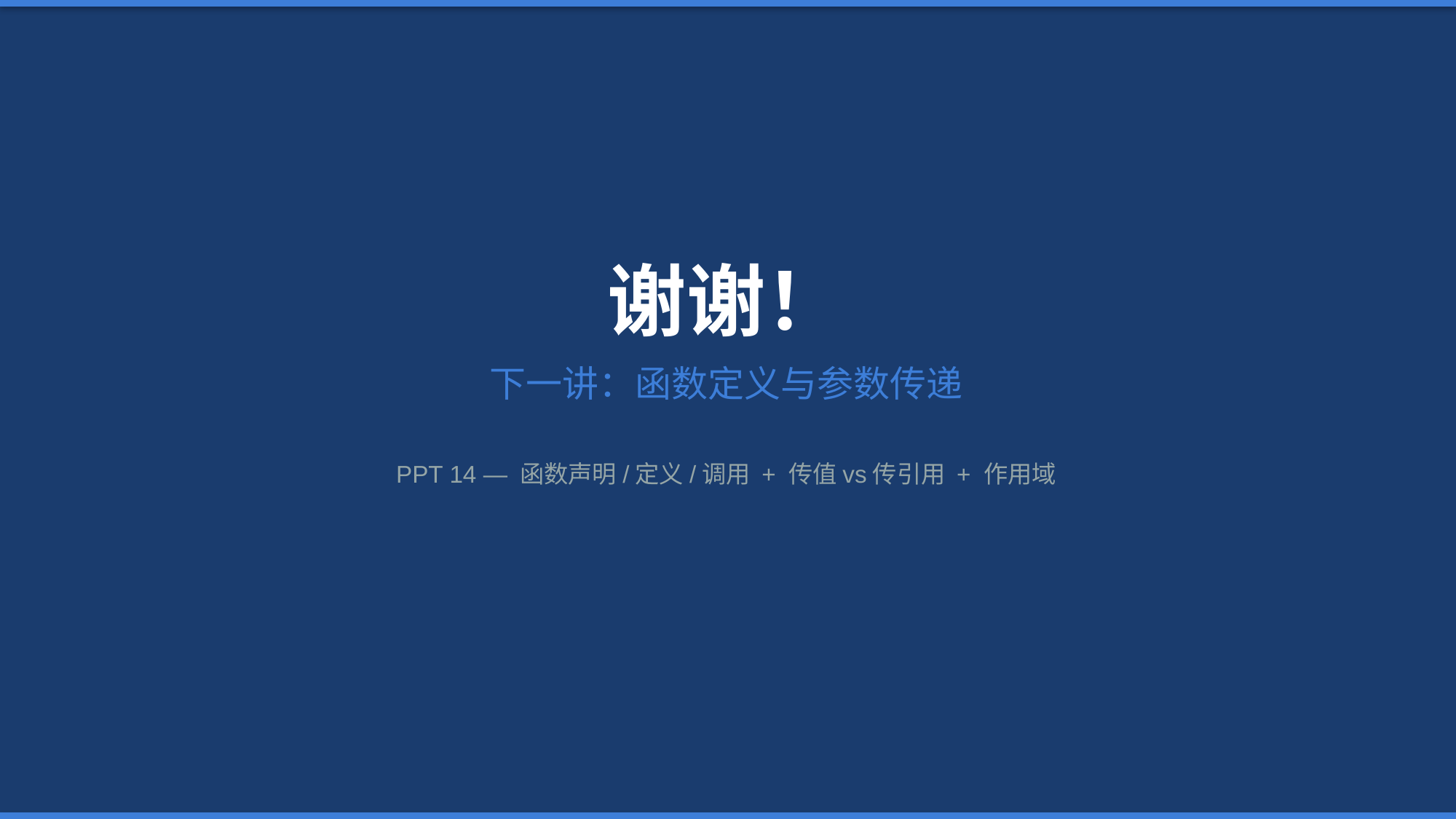

谢谢！
下一讲：函数定义与参数传递
PPT 14 — 函数声明/定义/调用 + 传值vs传引用 + 作用域